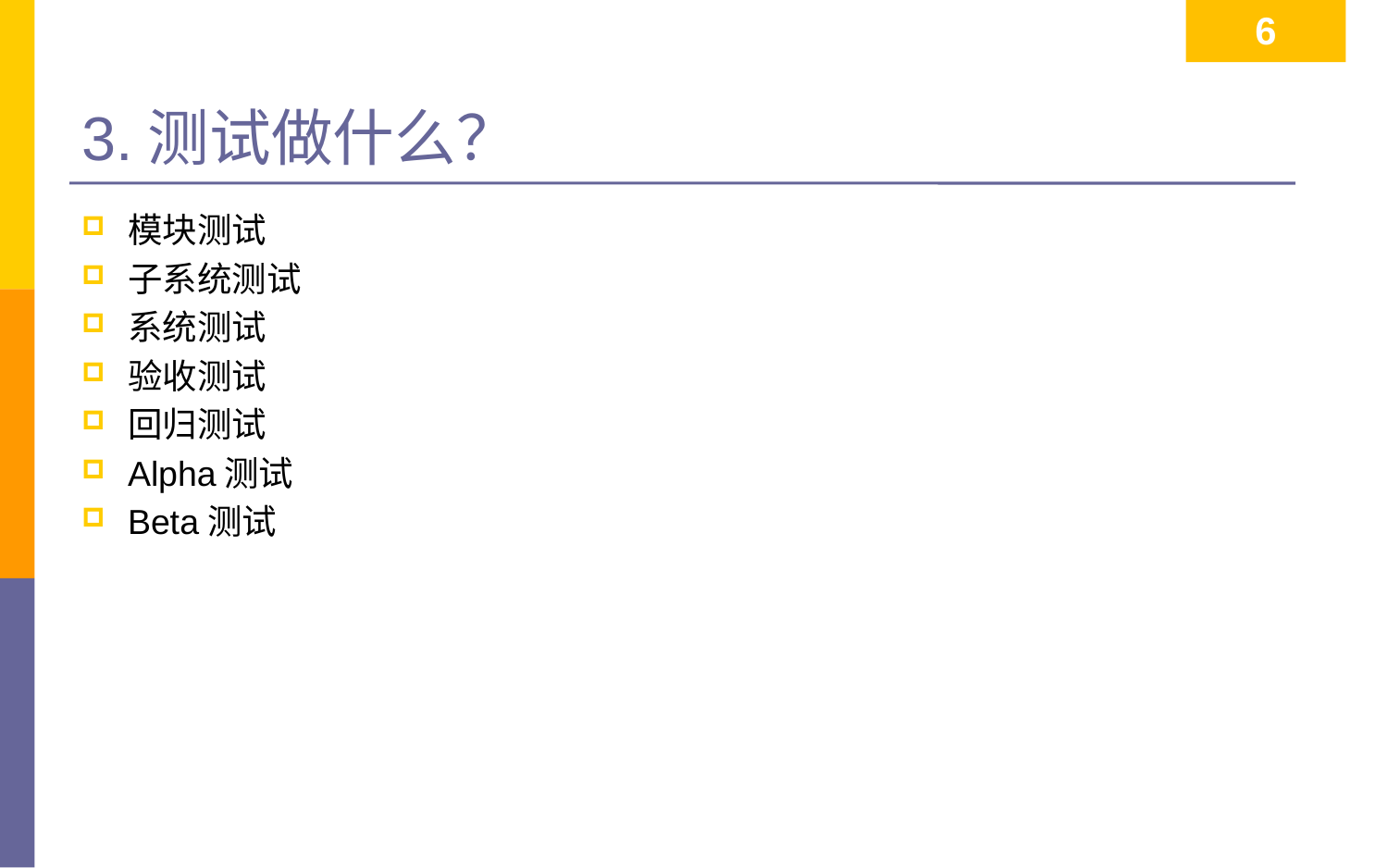

6
# 3.测试做什么？

模块测试
子系统测试
系统测试
验收测试
回归测试
Alpha测试
Beta测试